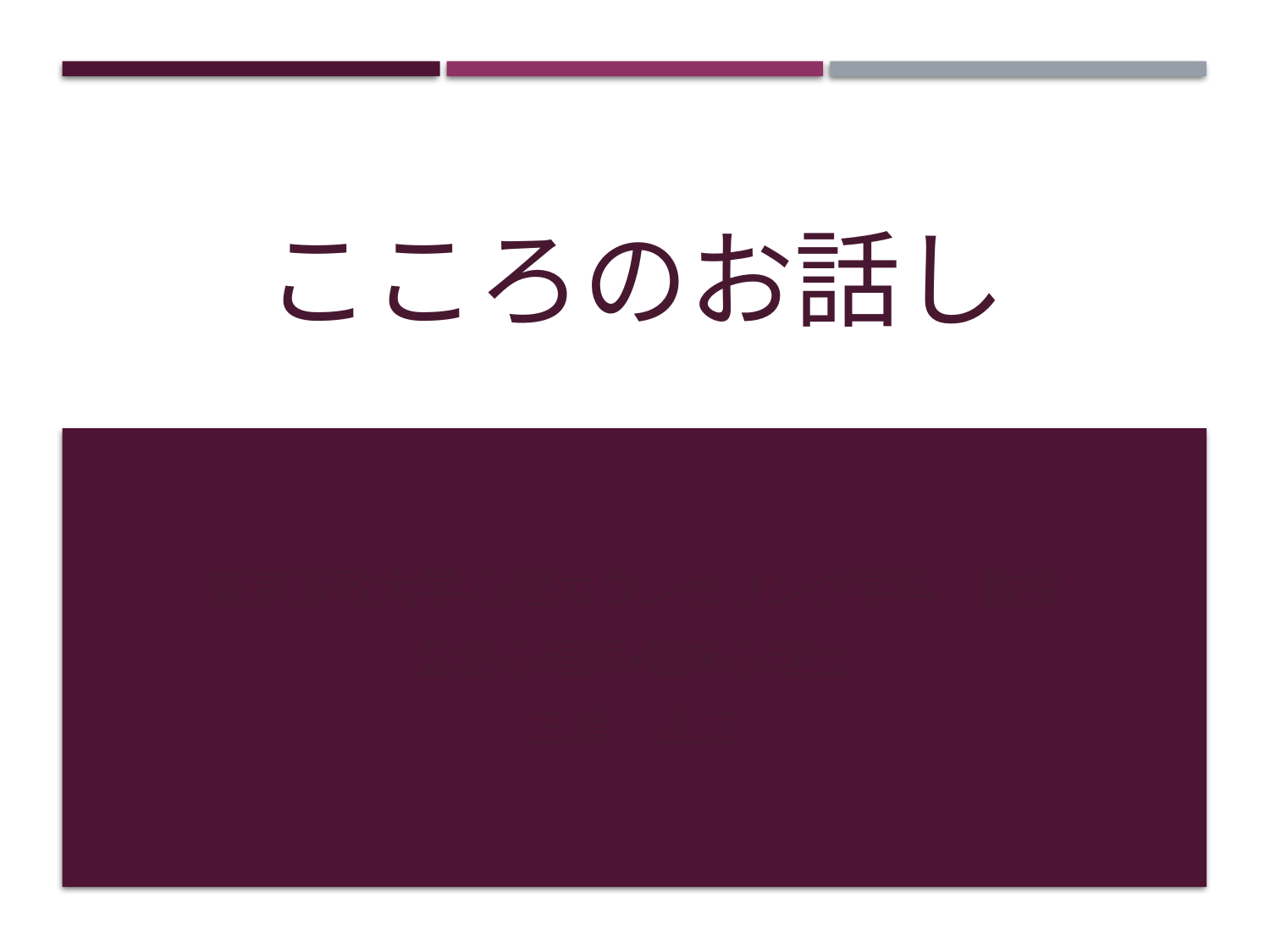

# こころのお話し
東京家政大学 心理カウンセリング学科　教授
公認心理師・臨床心理士
三浦　正江